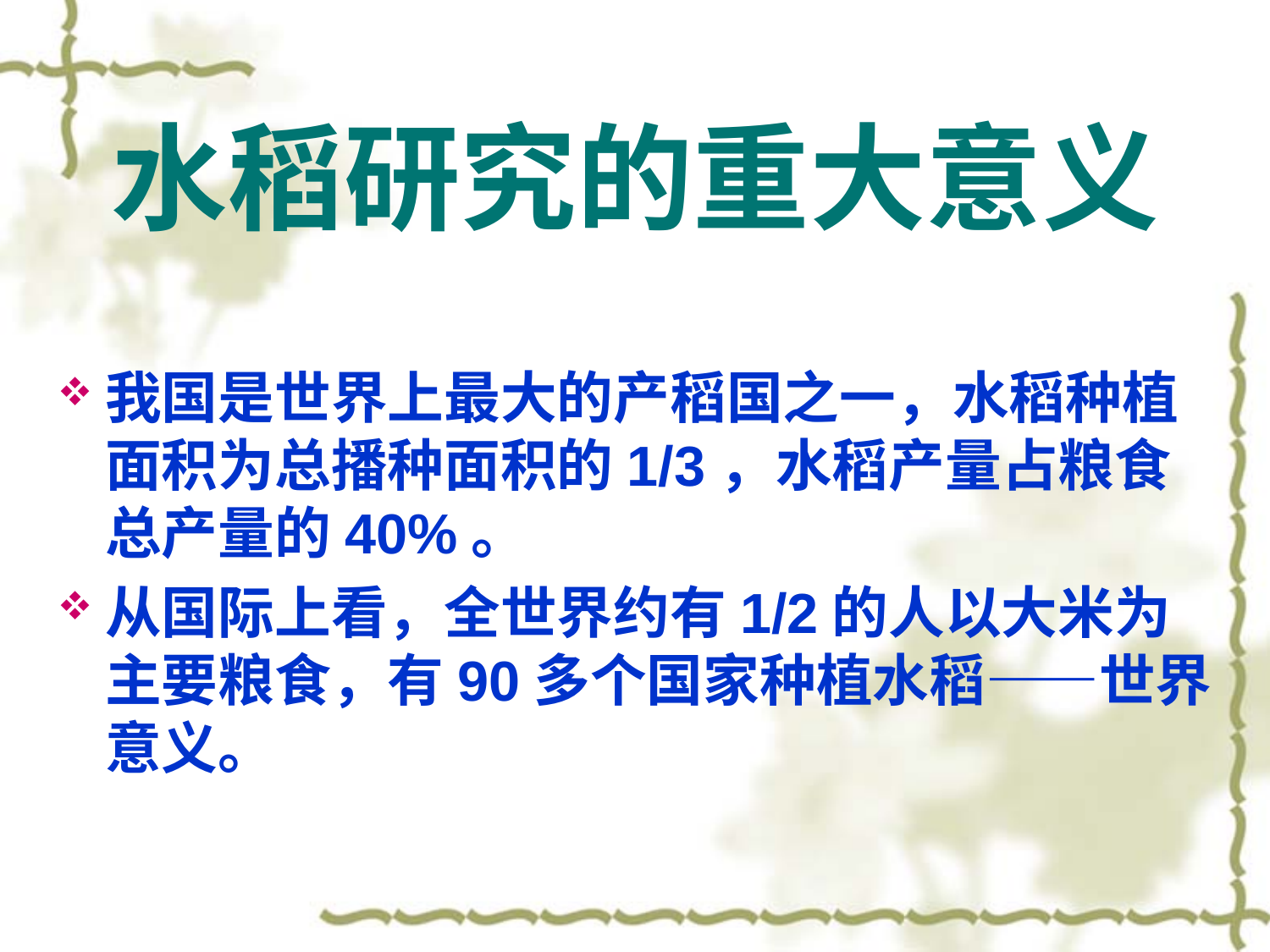

# 水稻研究的重大意义
我国是世界上最大的产稻国之一，水稻种植面积为总播种面积的1/3，水稻产量占粮食总产量的40%。
从国际上看，全世界约有1/2的人以大米为主要粮食，有90多个国家种植水稻——世界意义。